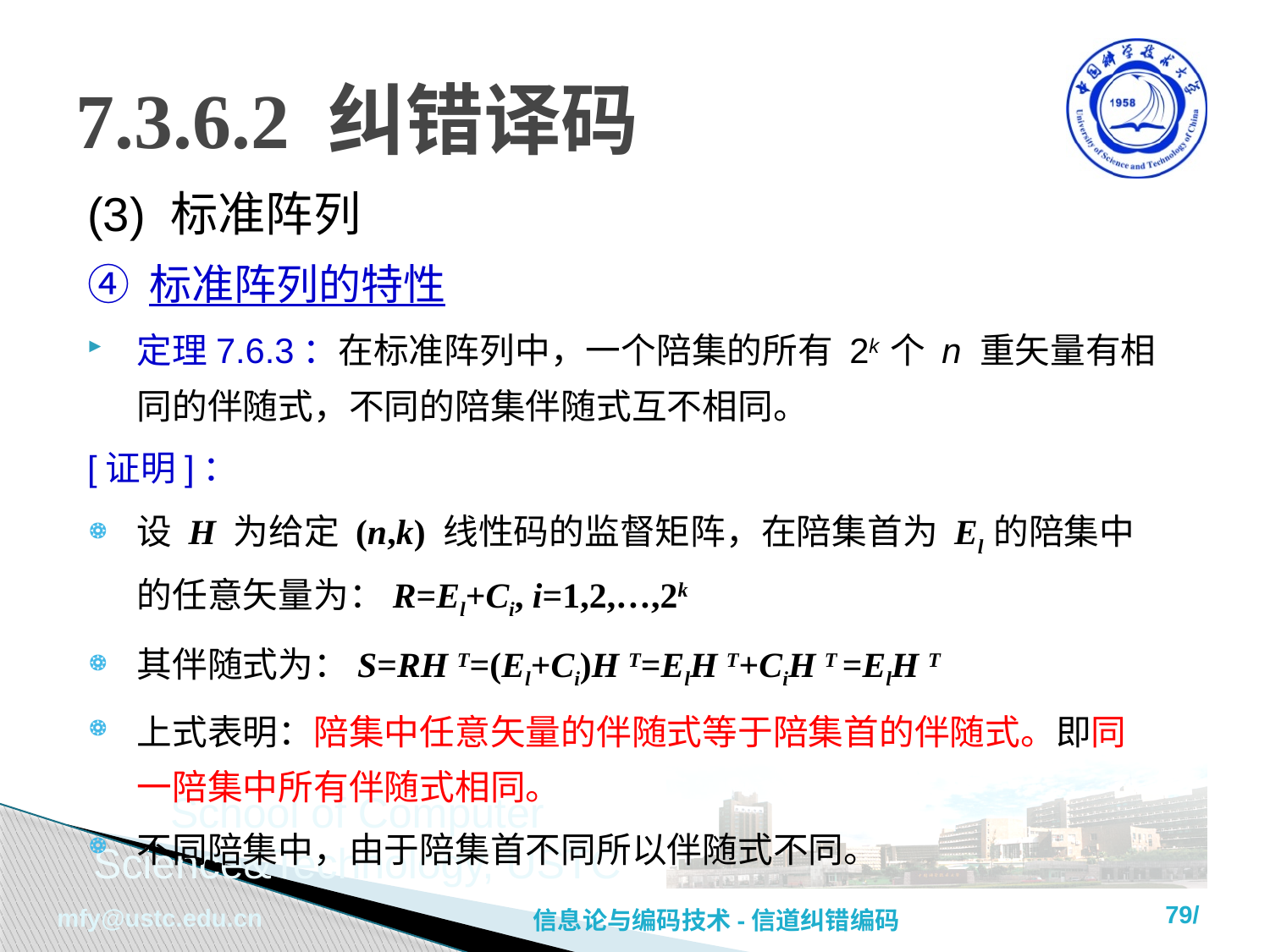

# 7.3.6.2 纠错译码
(3) 标准阵列
④ 标准阵列的特性
定理7.6.3：在标准阵列中，一个陪集的所有 2k 个 n 重矢量有相同的伴随式，不同的陪集伴随式互不相同。
[证明]：
设 H 为给定 (n,k) 线性码的监督矩阵，在陪集首为 El 的陪集中的任意矢量为：R=El+Ci, i=1,2,…,2k
其伴随式为：S=RH T=(El+Ci)H T=ElH T+CiH T =ElH T
上式表明：陪集中任意矢量的伴随式等于陪集首的伴随式。即同一陪集中所有伴随式相同。
不同陪集中，由于陪集首不同所以伴随式不同。